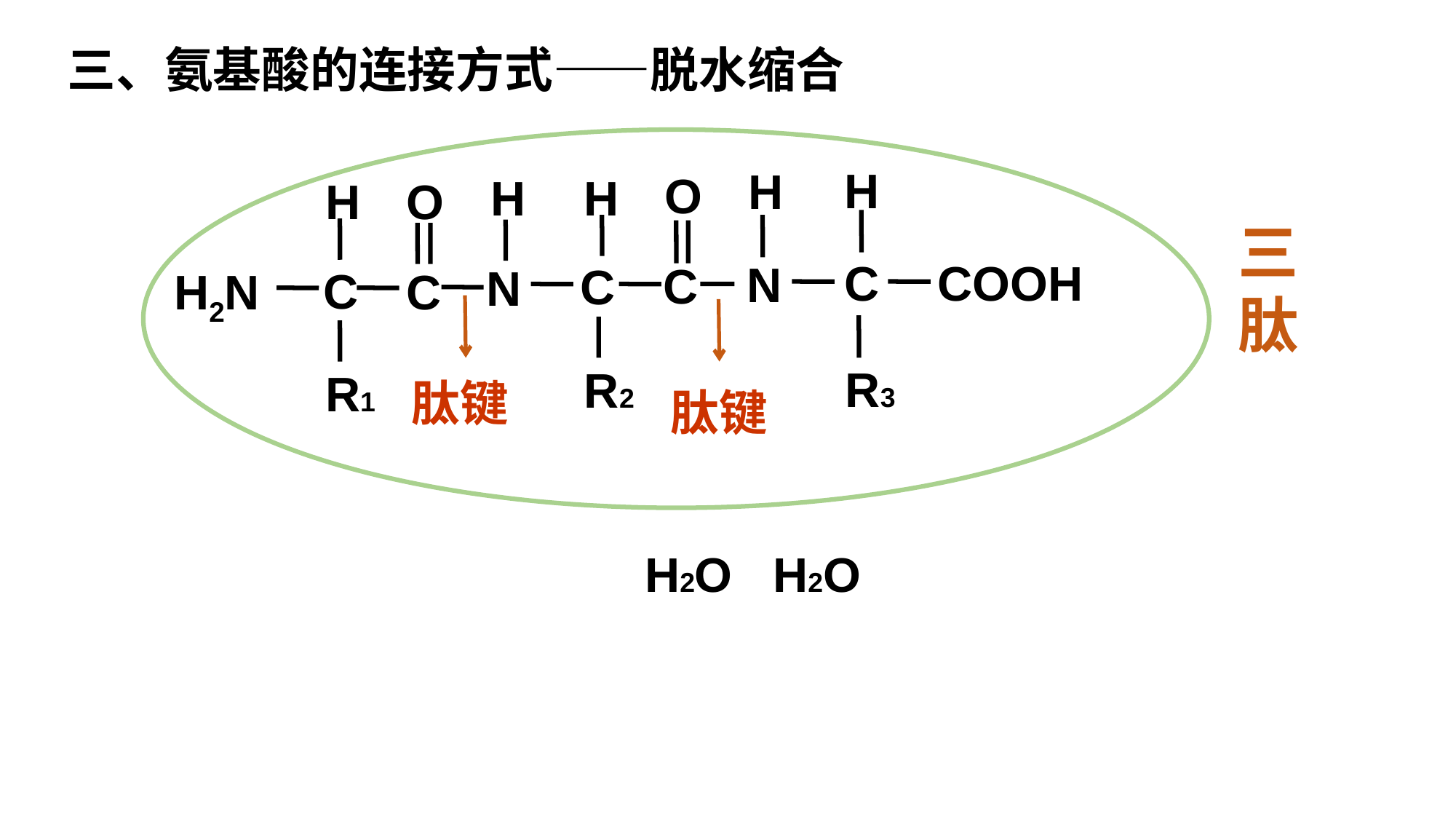

三、氨基酸的连接方式——脱水缩合

H
H

C
COOH
N

R3
O
H
H
H
O

C
C
N
C
 H2N
C

R2
R1
三肽
肽键
肽键
H2O
H2O